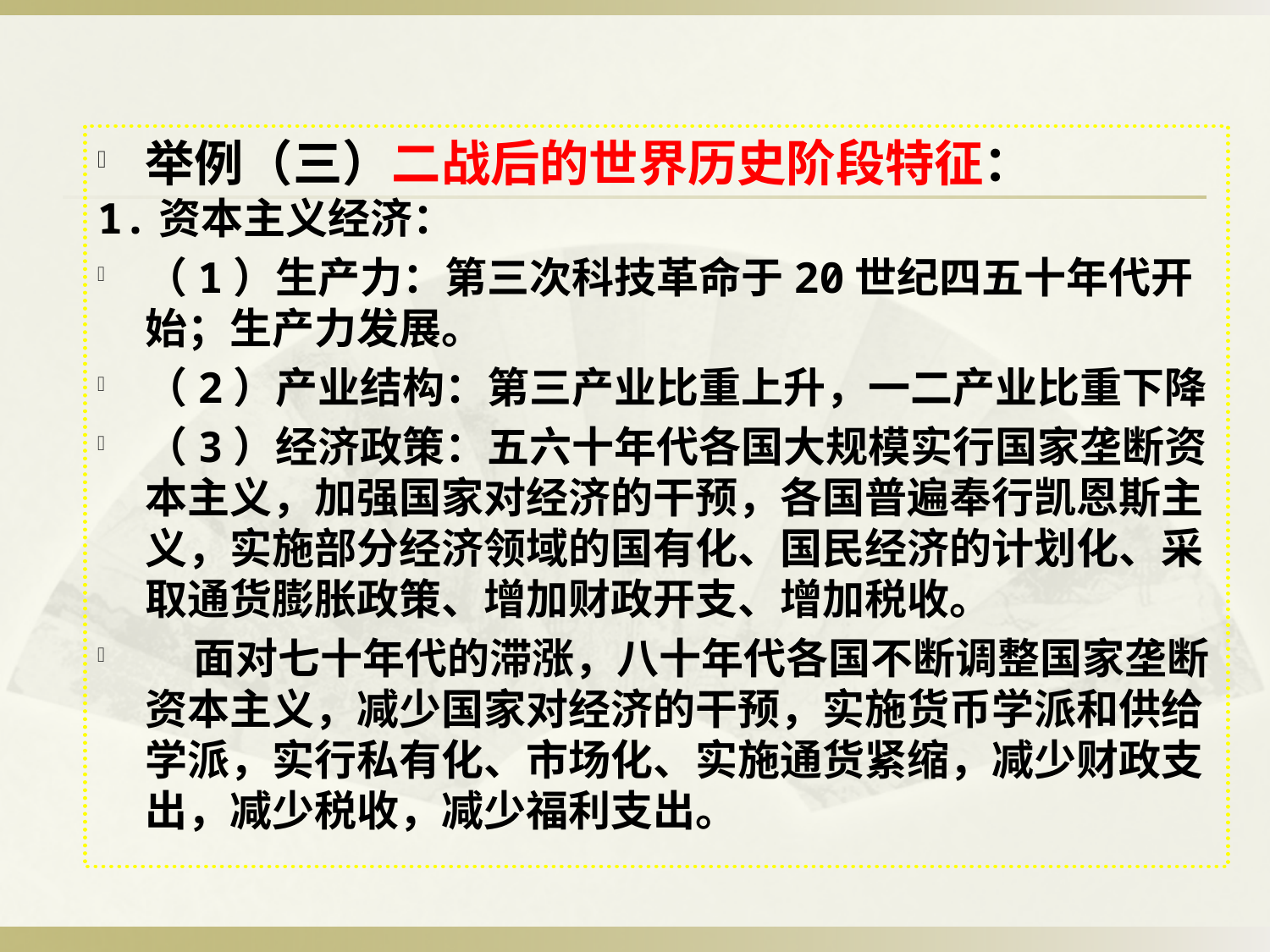

举例（三）二战后的世界历史阶段特征：
1.资本主义经济：
（1）生产力：第三次科技革命于20世纪四五十年代开始；生产力发展。
（2）产业结构：第三产业比重上升，一二产业比重下降
（3）经济政策：五六十年代各国大规模实行国家垄断资本主义，加强国家对经济的干预，各国普遍奉行凯恩斯主义，实施部分经济领域的国有化、国民经济的计划化、采取通货膨胀政策、增加财政开支、增加税收。
    面对七十年代的滞涨，八十年代各国不断调整国家垄断资本主义，减少国家对经济的干预，实施货币学派和供给学派，实行私有化、市场化、实施通货紧缩，减少财政支出，减少税收，减少福利支出。